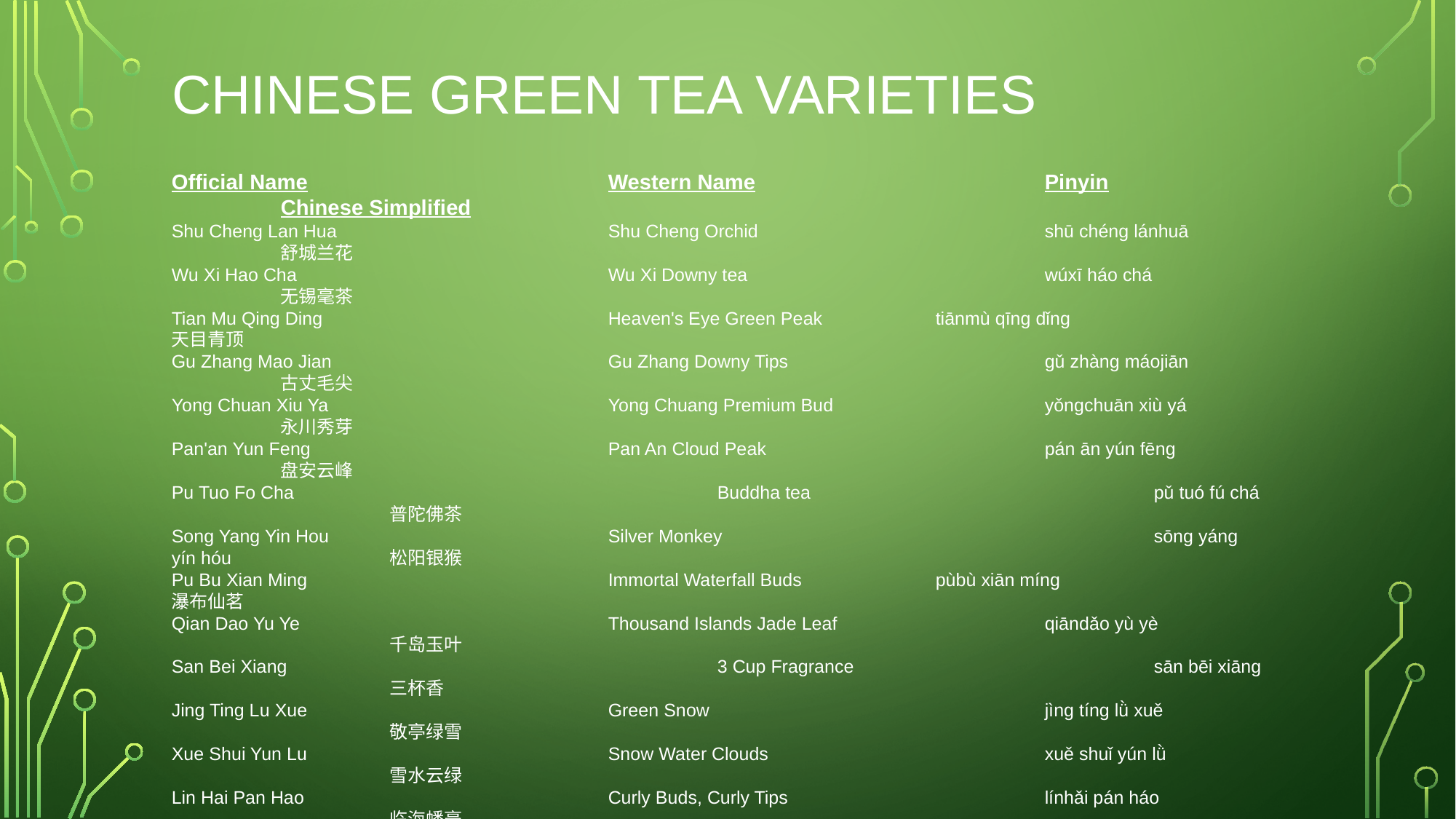

# Chinese Green Tea Varieties
Official Name			Western Name			Pinyin			Chinese Simplified
Shu Cheng Lan Hua			Shu Cheng Orchid			shū chéng lánhuā		舒城兰花
Wu Xi Hao Cha			Wu Xi Downy tea			wúxī háo chá			无锡毫茶
Tian Mu Qing Ding			Heaven's Eye Green Peak		tiānmù qīng dǐng		天目青顶
Gu Zhang Mao Jian			Gu Zhang Downy Tips			gǔ zhàng máojiān		古丈毛尖
Yong Chuan Xiu Ya			Yong Chuang Premium Bud		yǒngchuān xiù yá		永川秀芽
Pan'an Yun Feng			Pan An Cloud Peak			pán ān yún fēng		盘安云峰
Pu Tuo Fo Cha				Buddha tea				pǔ tuó fú chá			普陀佛茶
Song Yang Yin Hou			Silver Monkey				sōng yáng yín hóu		松阳银猴
Pu Bu Xian Ming			Immortal Waterfall Buds		pùbù xiān míng		瀑布仙茗
Qian Dao Yu Ye			Thousand Islands Jade Leaf		qiāndǎo yù yè			千岛玉叶
San Bei Xiang				3 Cup Fragrance			sān bēi xiāng			三杯香
Jing Ting Lu Xue			Green Snow				jìng tíng lǜ xuě			敬亭绿雪
Xue Shui Yun Lu			Snow Water Clouds			xuě shuǐ yún lǜ			雪水云绿
Lin Hai Pan Hao			Curly Buds, Curly Tips			línhǎi pán háo			临海蟠毫
Pu Jiang Chun Hao			Pu Jiang Spring Buds			pǔjiāng chūn háo		浦江春毫
Yang Yan Gou Qing			Sheep Rock Green Hooks		yáng yán gōu qīng		羊岩勾青
Lu Jian Cha				Green Swords				lǜ jiàn chá			绿剑茶
Zi Yang Mao Jian			Purple Sun Downy Tips			zǐyáng máojiān		紫阳毛尖
Dian Qing				Yunnan Green tea			diān qīng			滇青
Wu Yang Chun Yu			Spring Rain				wǔ yángchūnyǔ		武阳春雨
Wu Zi Xian Hao			Wu Zi Heavenly Buds			wǔ zi xiān háo			午子仙毫
Lu Ming Wu Cha			Lu Ming Fog Tea			Lù míng wù chá		鹿鸣雾茶
Dong Bai Chun Ya			Eastern White Spring Buds		dōng báichūnyá		东白春芽
Jian De Bao Ya			Jian De Bud tea			jiàn dé bāo chá		建德苞茶
Mao Shan Chang Qing		Mao Shan Evergreen			máoshān cháng qīng		茅山长青
Xiao Bu Yan Cha			Xiao Bu Rock tea			xiǎo bù yán chá		小布岩茶